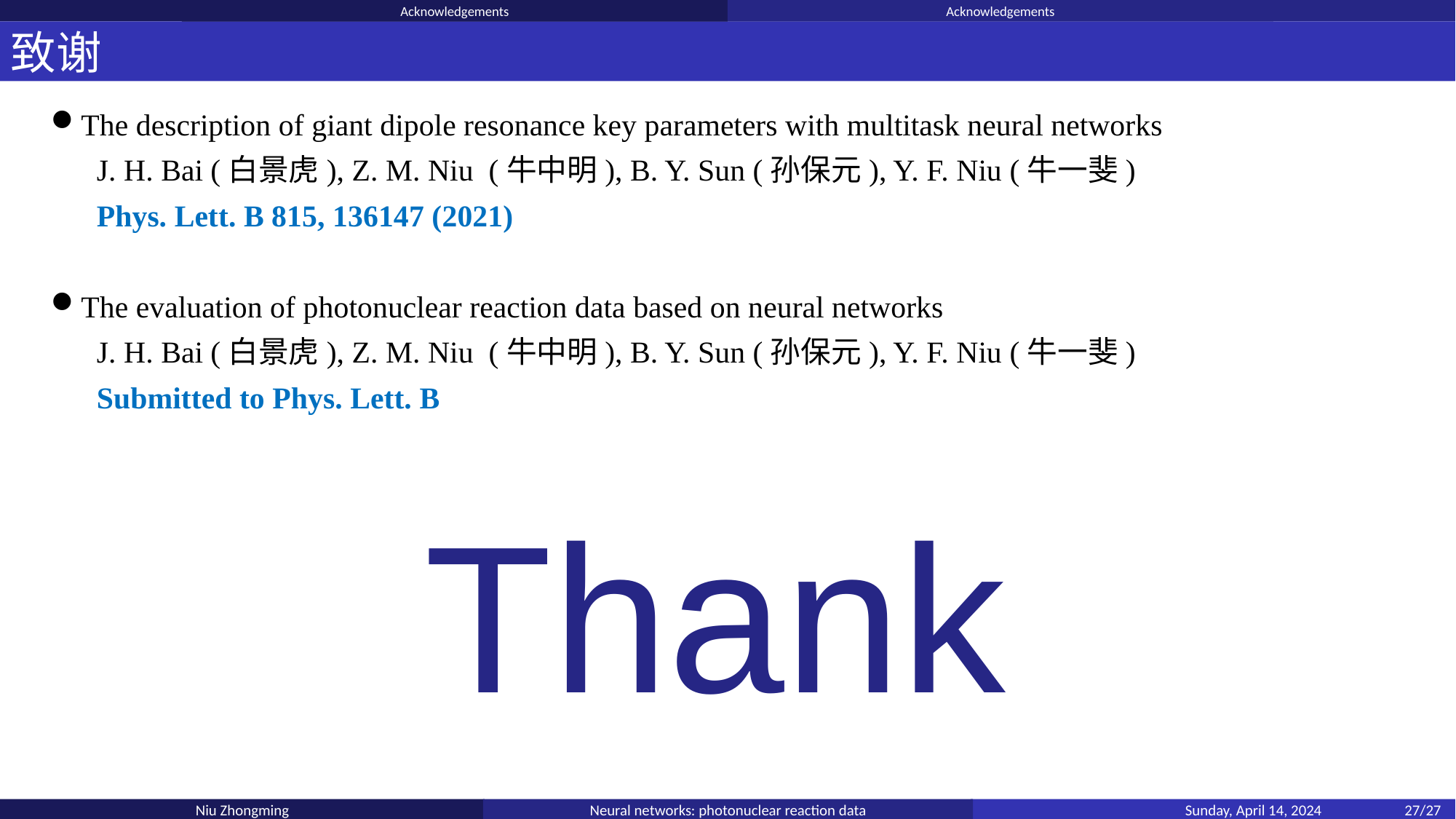

Acknowledgements
Acknowledgements
Introduction
致谢
The description of giant dipole resonance key parameters with multitask neural networks
      J. H. Bai (白景虎), Z. M. Niu  (牛中明), B. Y. Sun (孙保元), Y. F. Niu (牛一斐)
      Phys. Lett. B 815, 136147 (2021)

The evaluation of photonuclear reaction data based on neural networks
      J. H. Bai (白景虎), Z. M. Niu  (牛中明), B. Y. Sun (孙保元), Y. F. Niu (牛一斐)
      Submitted to Phys. Lett. B
Thank you!